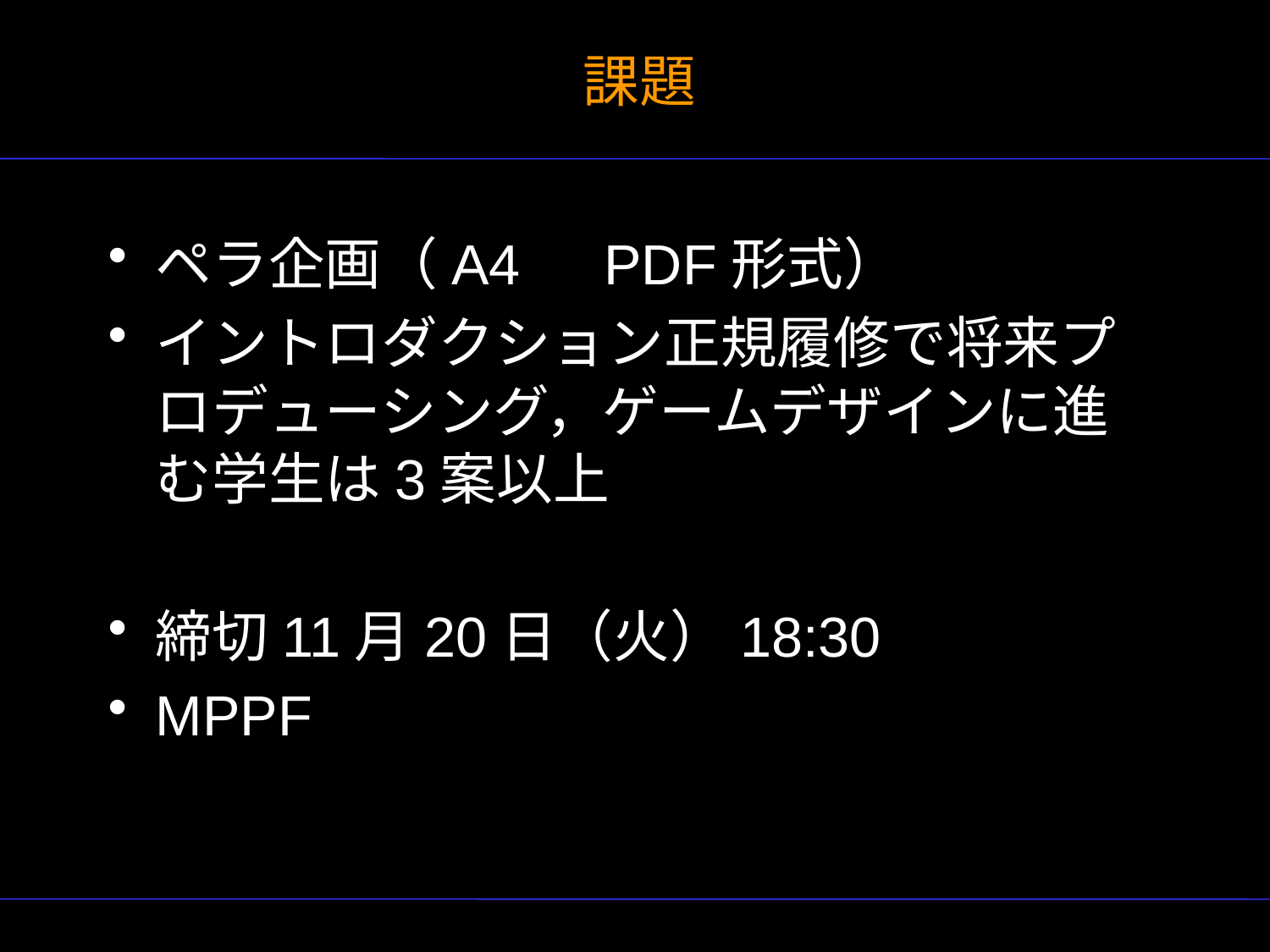

# 課題
ペラ企画（A4　PDF形式）
イントロダクション正規履修で将来プロデューシング，ゲームデザインに進む学生は3案以上

締切11月20日（火）18:30
MPPF